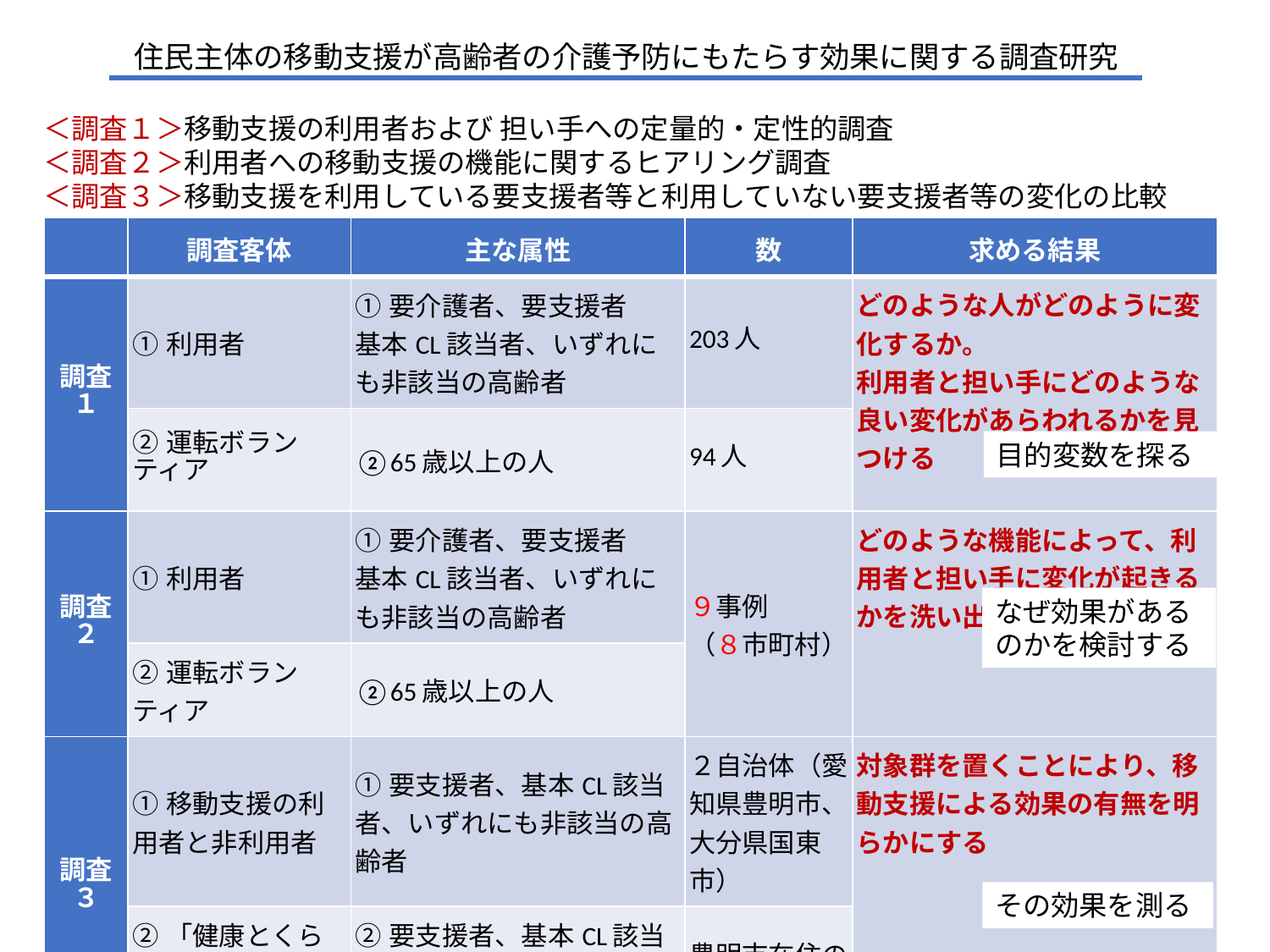

住民主体の移動支援が高齢者の介護予防にもたらす効果に関する調査研究
＜調査１＞移動支援の利用者および 担い手への定量的・定性的調査
＜調査２＞利用者への移動支援の機能に関するヒアリング調査
＜調査３＞移動支援を利用している要支援者等と利用していない要支援者等の変化の比較
|  | 調査客体 | 主な属性 | 数 | 求める結果 |
| --- | --- | --- | --- | --- |
| 調査１ | ①利用者 | ①要介護者、要支援者 基本CL該当者、いずれにも非該当の高齢者 | 203人 | どのような人がどのように変化するか。 利用者と担い手にどのような良い変化があらわれるかを見つける |
|  | ②運転ボランティア | ②65歳以上の人 | 94人 |  |
| 調査２ | ①利用者 | ①要介護者、要支援者 基本CL該当者、いずれにも非該当の高齢者 | ９事例 （８市町村） | どのような機能によって、利用者と担い手に変化が起きるかを洗い出す |
|  | ②運転ボランティア | ②65歳以上の人 |  |  |
| 調査３ | ①移動支援の利用者と非利用者 | ①要支援者、基本CL該当者、いずれにも非該当の高齢者 | ２自治体（愛知県豊明市、大分県国東市） | 対象群を置くことにより、移動支援による効果の有無を明らかにする |
|  | ②「健康とくらしの調査2010」の回答者 | ②要支援者、基本CL該当者、いずれにも非該当の高齢者 | 豊明市在住の8,145人 |  |
目的変数を探る
なぜ効果があるのかを検討する
その効果を測る